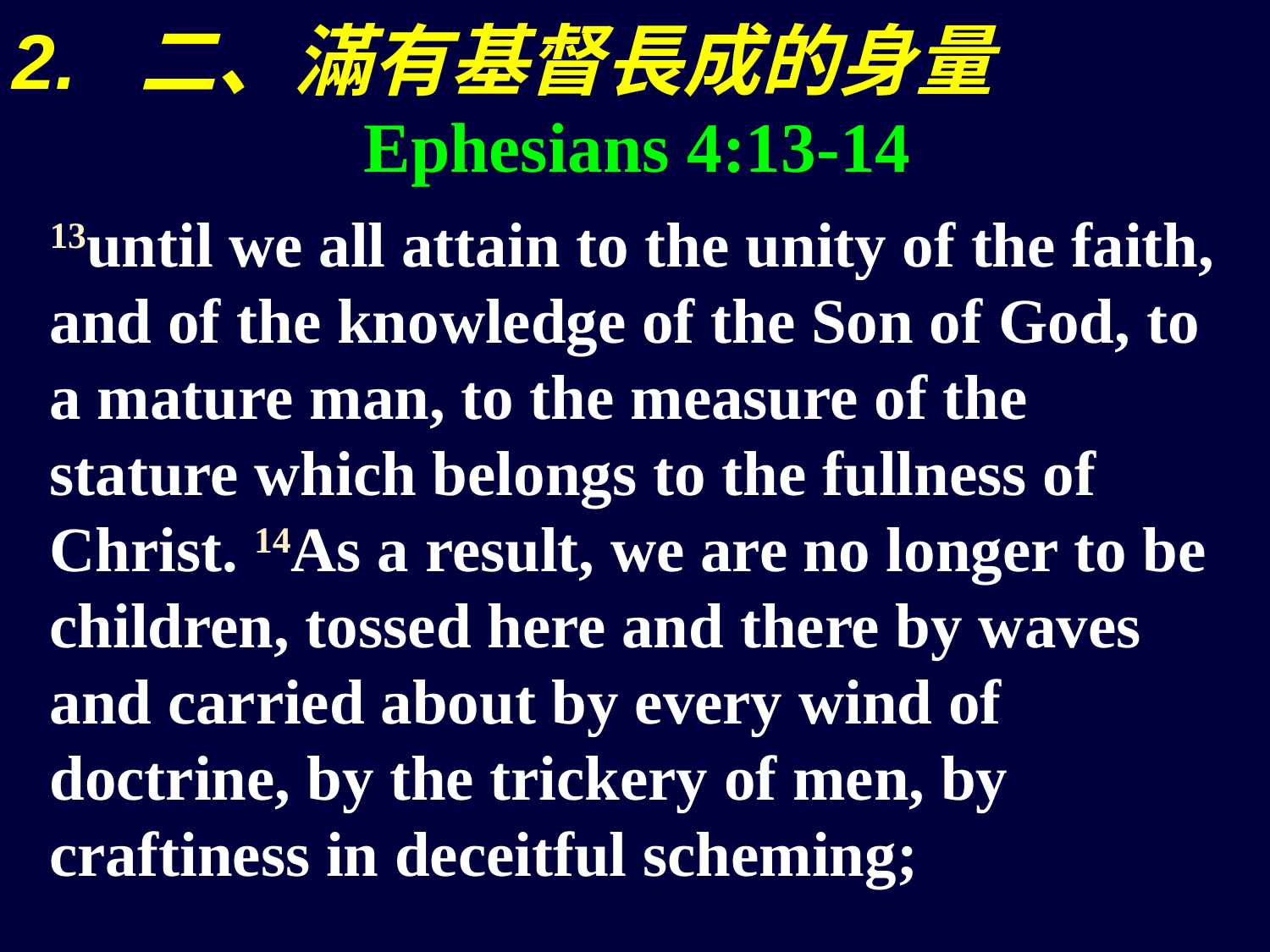

2.  二、滿有基督長成的身量
Ephesians 4:13-14
13until we all attain to the unity of the faith, and of the knowledge of the Son of God, to a mature man, to the measure of the stature which belongs to the fullness of Christ. 14As a result, we are no longer to be children, tossed here and there by waves and carried about by every wind of doctrine, by the trickery of men, by craftiness in deceitful scheming;